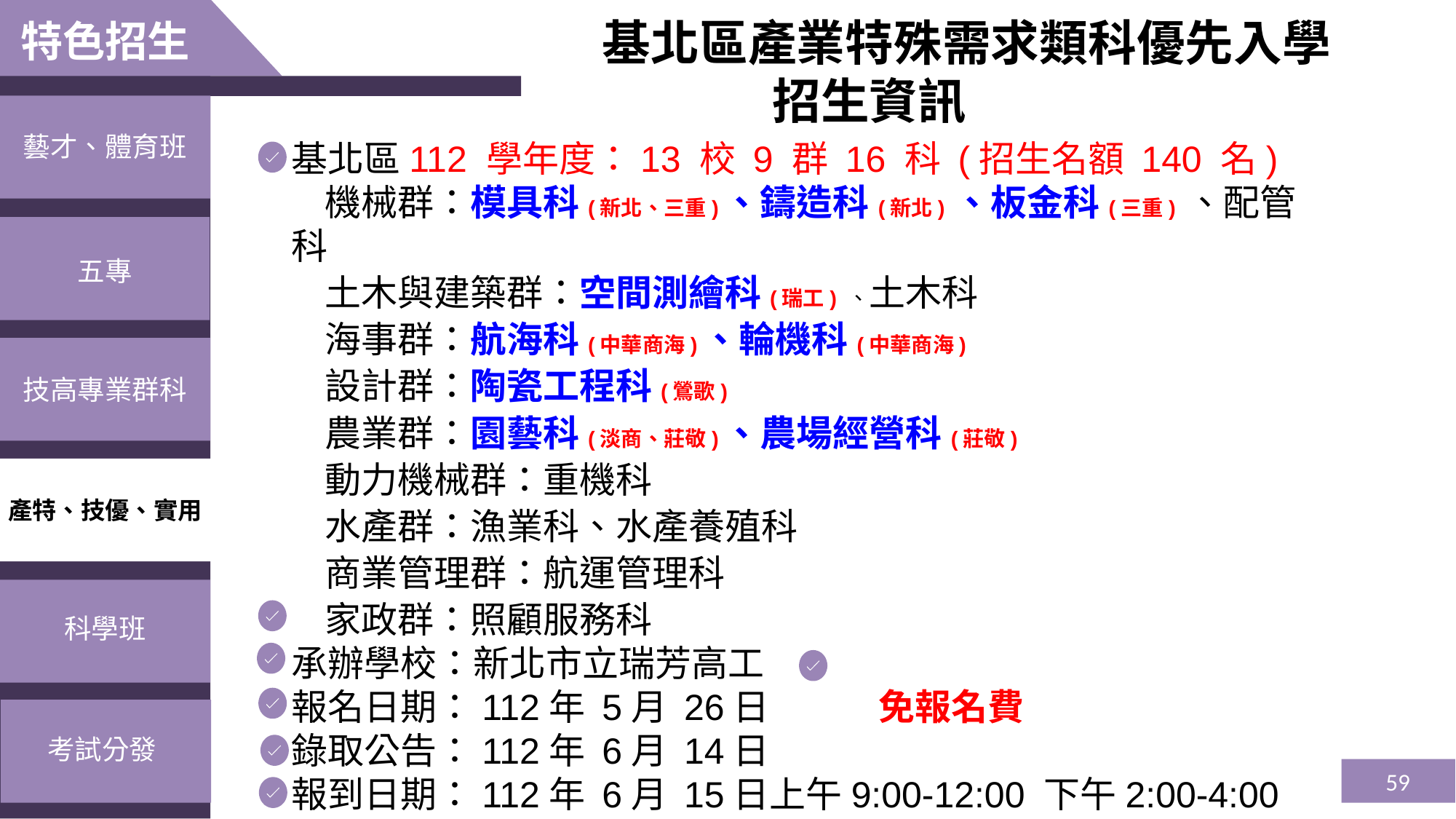

特色招生

　　基北區產業特殊需求類科優先入學
招生資訊

藝才、體育班
基北區112 學年度：13 校 9 群 16 科 (招生名額 140 名)
   機械群：模具科(新北、三重)、鑄造科(新北) 、板金科(三重) 、配管科
   土木與建築群：空間測繪科(瑞工) 、土木科
   海事群：航海科(中華商海)、輪機科(中華商海)
   設計群：陶瓷工程科(鶯歌)
   農業群：園藝科(淡商、莊敬)、農場經營科(莊敬)
   動力機械群：重機科
   水產群：漁業科、水產養殖科
   商業管理群：航運管理科
   家政群：照顧服務科
承辦學校：新北市立瑞芳高工
報名日期：112年 5月 26日　　　免報名費
錄取公告：112年 6月 14日
報到日期：112年 6月 15日上午9:00-12:00 下午2:00-4:00
已報到放棄錄取：112年 6月 16日中午12:00前

五專

技高專業群科

產特、技優、實用

科學班

考試分發

59